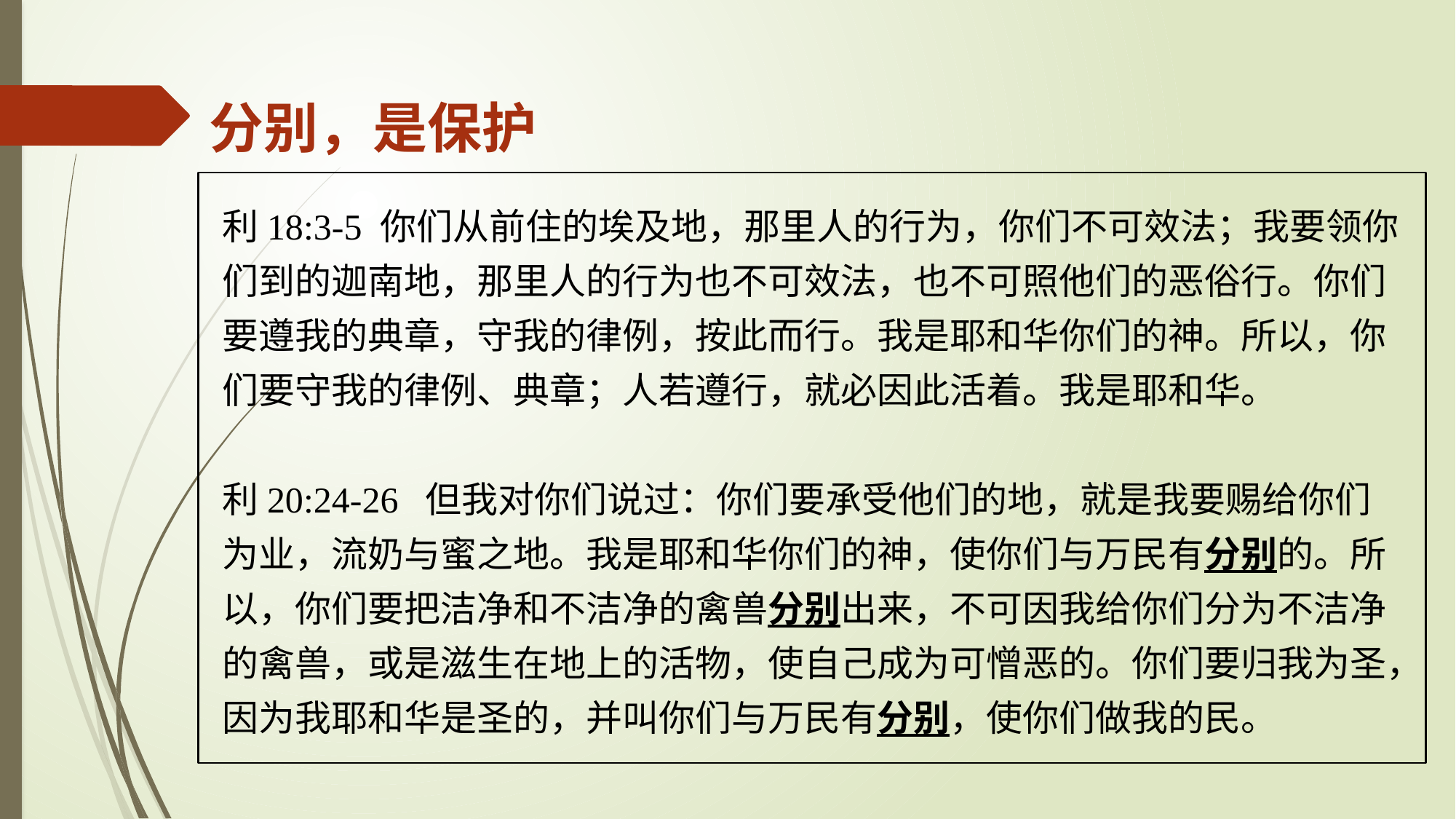

分别，是保护

利18:3-5 你们从前住的埃及地，那里人的行为，你们不可效法；我要领你们到的迦南地，那里人的行为也不可效法，也不可照他们的恶俗行。你们要遵我的典章，守我的律例，按此而行。我是耶和华你们的神。所以，你们要守我的律例、典章；人若遵行，就必因此活着。我是耶和华。

利20:24-26  但我对你们说过：你们要承受他们的地，就是我要赐给你们为业，流奶与蜜之地。我是耶和华你们的神，使你们与万民有分别的。所以，你们要把洁净和不洁净的禽兽分别出来，不可因我给你们分为不洁净的禽兽，或是滋生在地上的活物，使自己成为可憎恶的。你们要归我为圣，因为我耶和华是圣的，并叫你们与万民有分别，使你们做我的民。